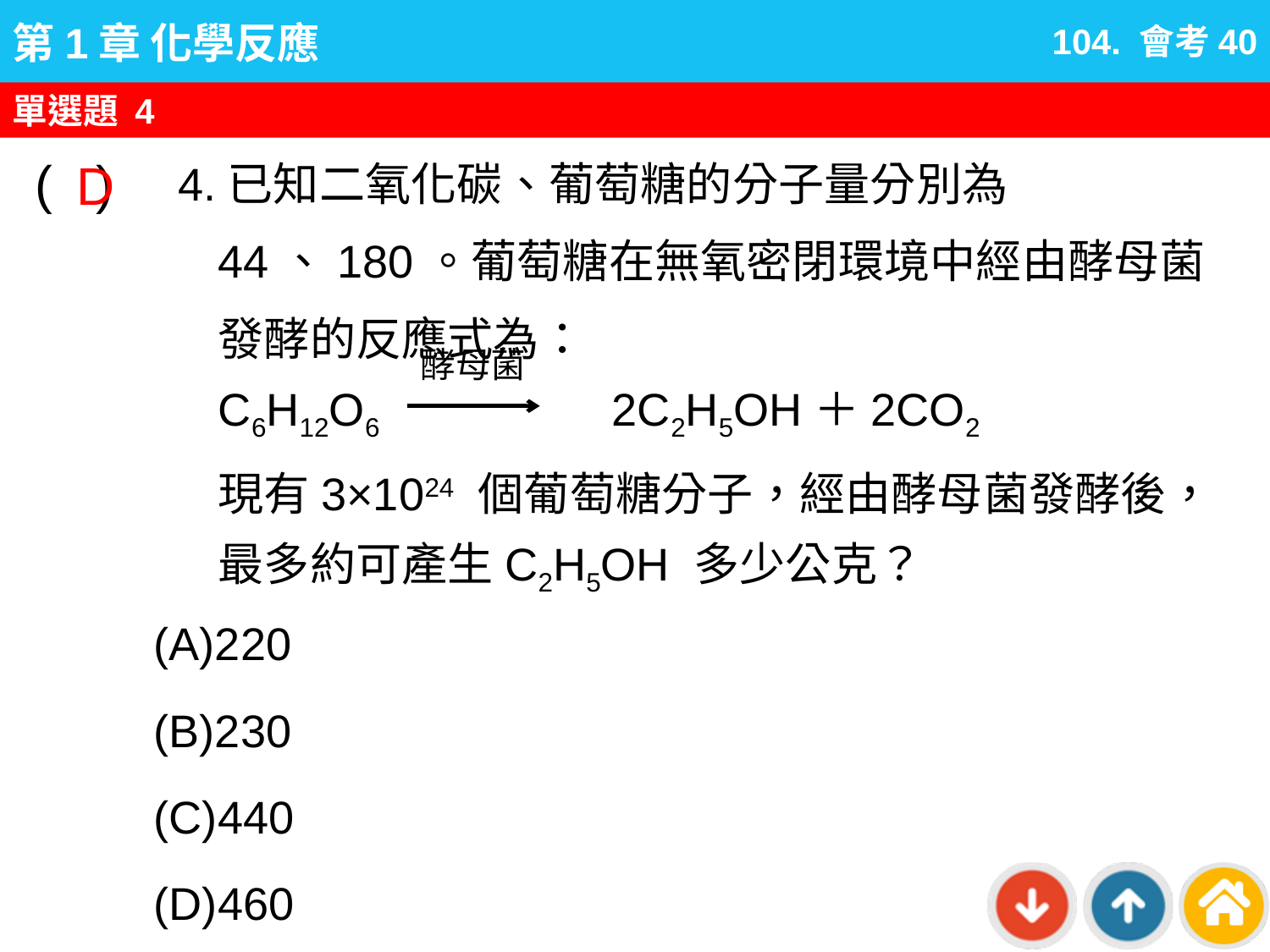

104. 會考40
單選題 4
D
4.已知二氧化碳、葡萄糖的分子量分別為 44、180。葡萄糖在無氧密閉環境中經由酵母菌發酵的反應式為：
C6H12O6 		 2C2H5OH＋2CO2
現有3×1024 個葡萄糖分子，經由酵母菌發酵後，最多約可產生C2H5OH 多少公克？
(   )
酵母菌
(A)220
(B)230
(C)440
(D)460